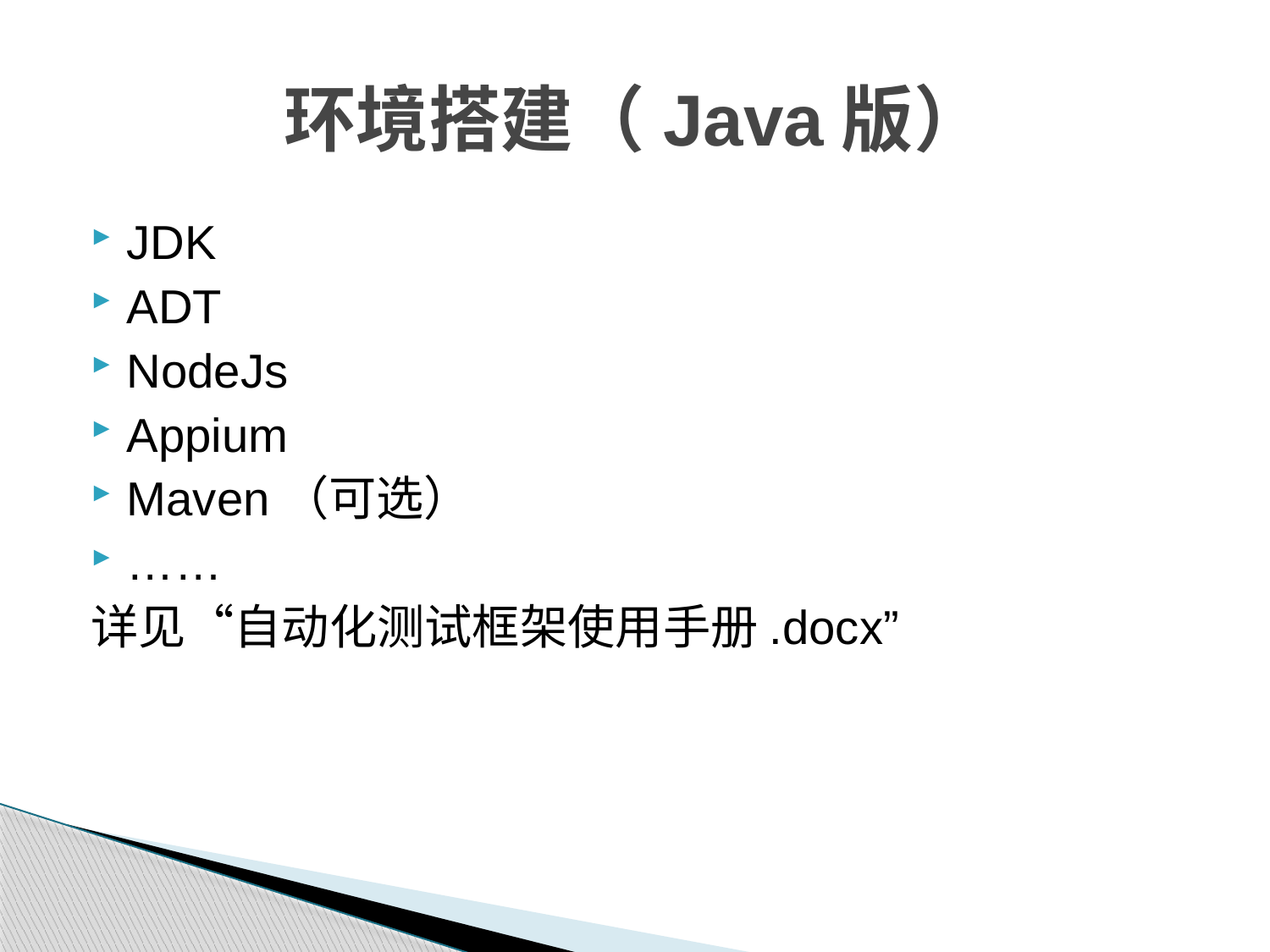

# 环境搭建（Java版）
JDK
ADT
NodeJs
Appium
Maven（可选）
……
详见“自动化测试框架使用手册.docx”